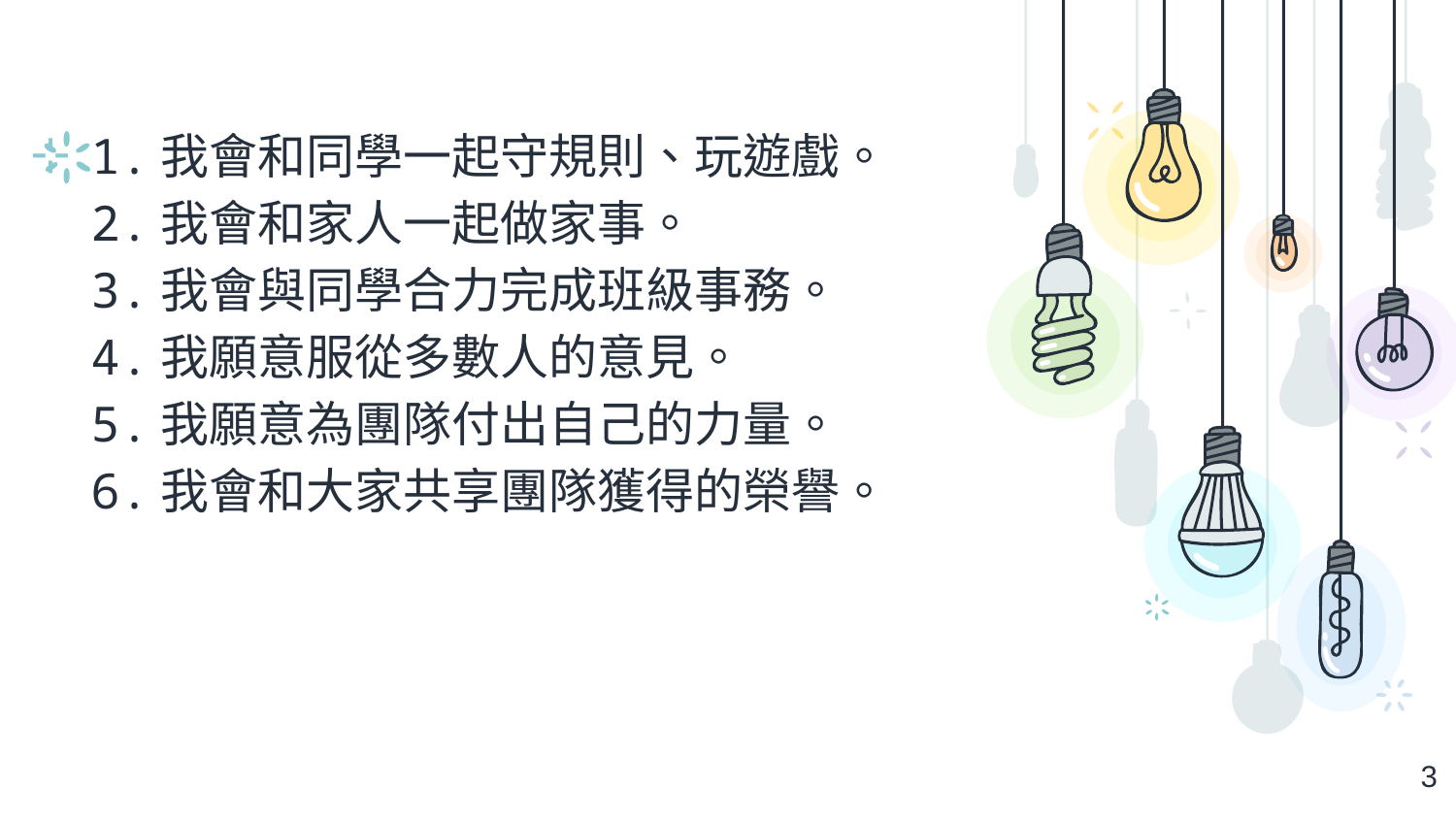

1.我會和同學一起守規則、玩遊戲。
2.我會和家人一起做家事。
3.我會與同學合力完成班級事務。
4.我願意服從多數人的意見。
5.我願意為團隊付出自己的力量。
6.我會和大家共享團隊獲得的榮譽。
3